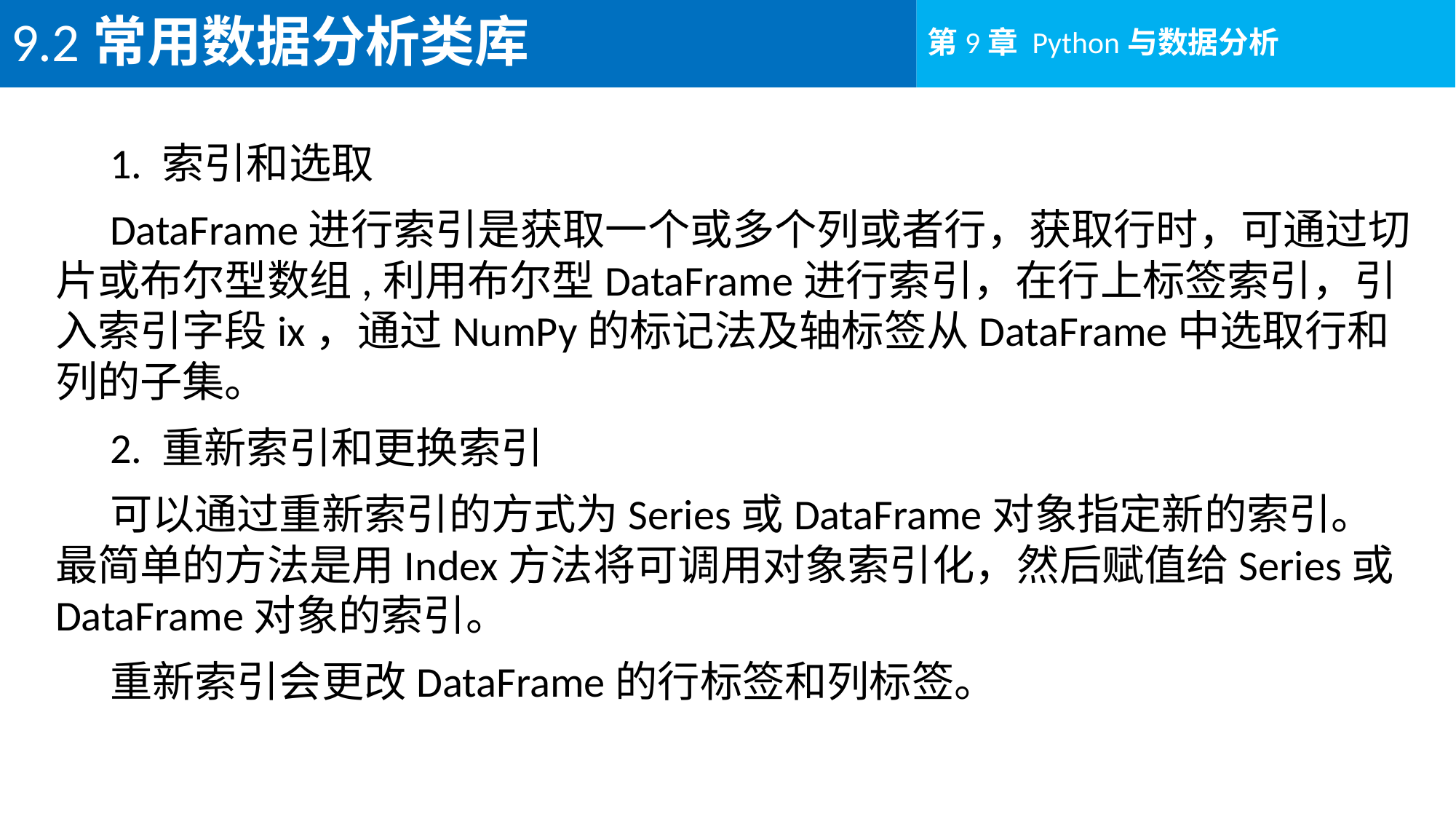

# 9.2常用数据分析类库
1. 索引和选取
DataFrame进行索引是获取一个或多个列或者行，获取行时，可通过切片或布尔型数组,利用布尔型DataFrame进行索引，在行上标签索引，引入索引字段ix，通过NumPy的标记法及轴标签从DataFrame中选取行和列的子集。
2. 重新索引和更换索引
可以通过重新索引的方式为Series或DataFrame对象指定新的索引。最简单的方法是用Index方法将可调用对象索引化，然后赋值给Series或DataFrame对象的索引。
重新索引会更改DataFrame的行标签和列标签。